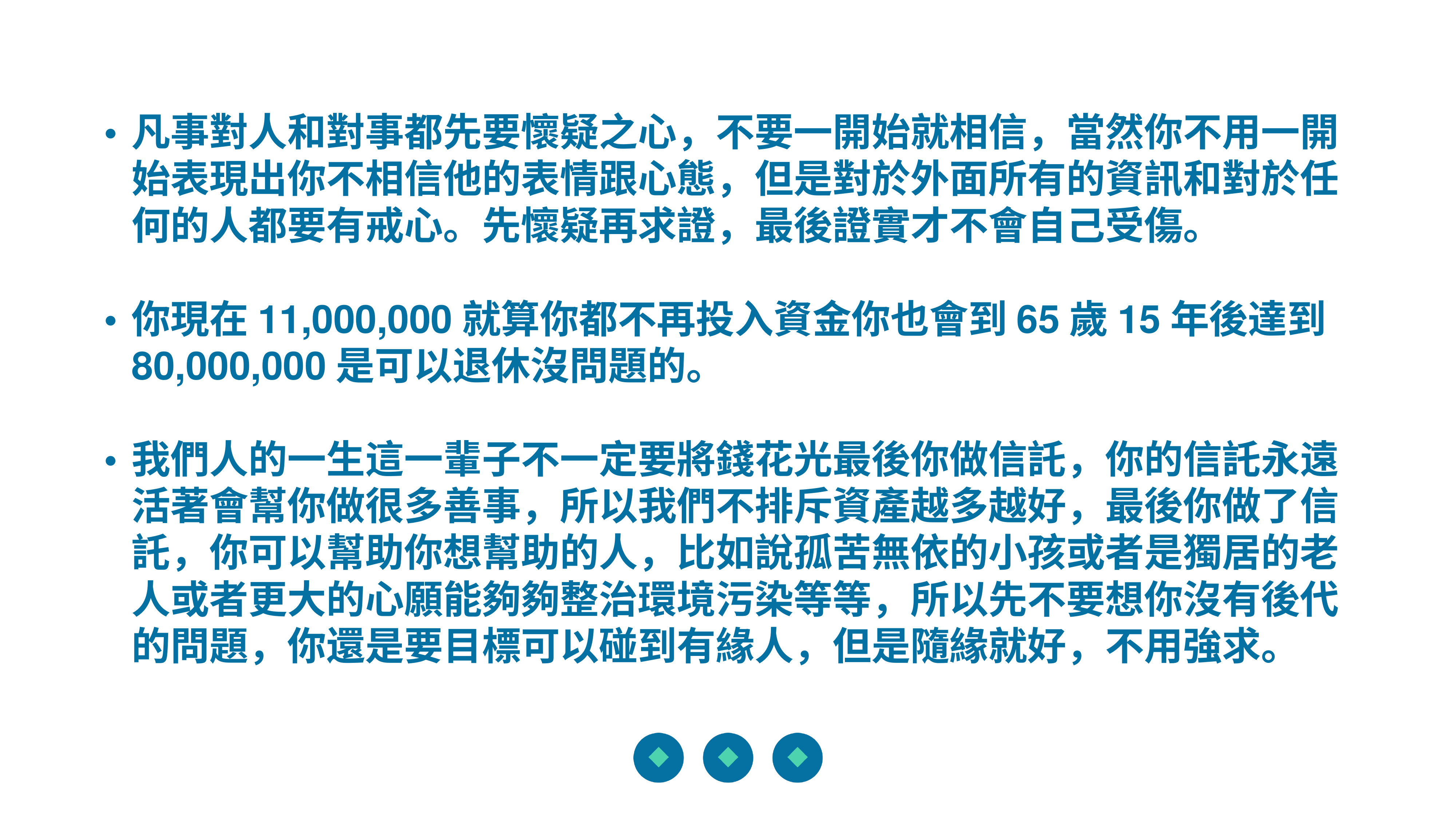

凡事對人和對事都先要懷疑之心，不要一開始就相信，當然你不用一開始表現出你不相信他的表情跟心態，但是對於外面所有的資訊和對於任何的人都要有戒心。先懷疑再求證，最後證實才不會自己受傷。

你現在11,000,000就算你都不再投入資金你也會到65歲15年後達到80,000,000是可以退休沒問題的。

我們人的一生這一輩子不一定要將錢花光最後你做信託，你的信託永遠活著會幫你做很多善事，所以我們不排斥資產越多越好，最後你做了信託，你可以幫助你想幫助的人，比如說孤苦無依的小孩或者是獨居的老人或者更大的心願能夠夠整治環境污染等等，所以先不要想你沒有後代的問題，你還是要目標可以碰到有緣人，但是隨緣就好，不用強求。